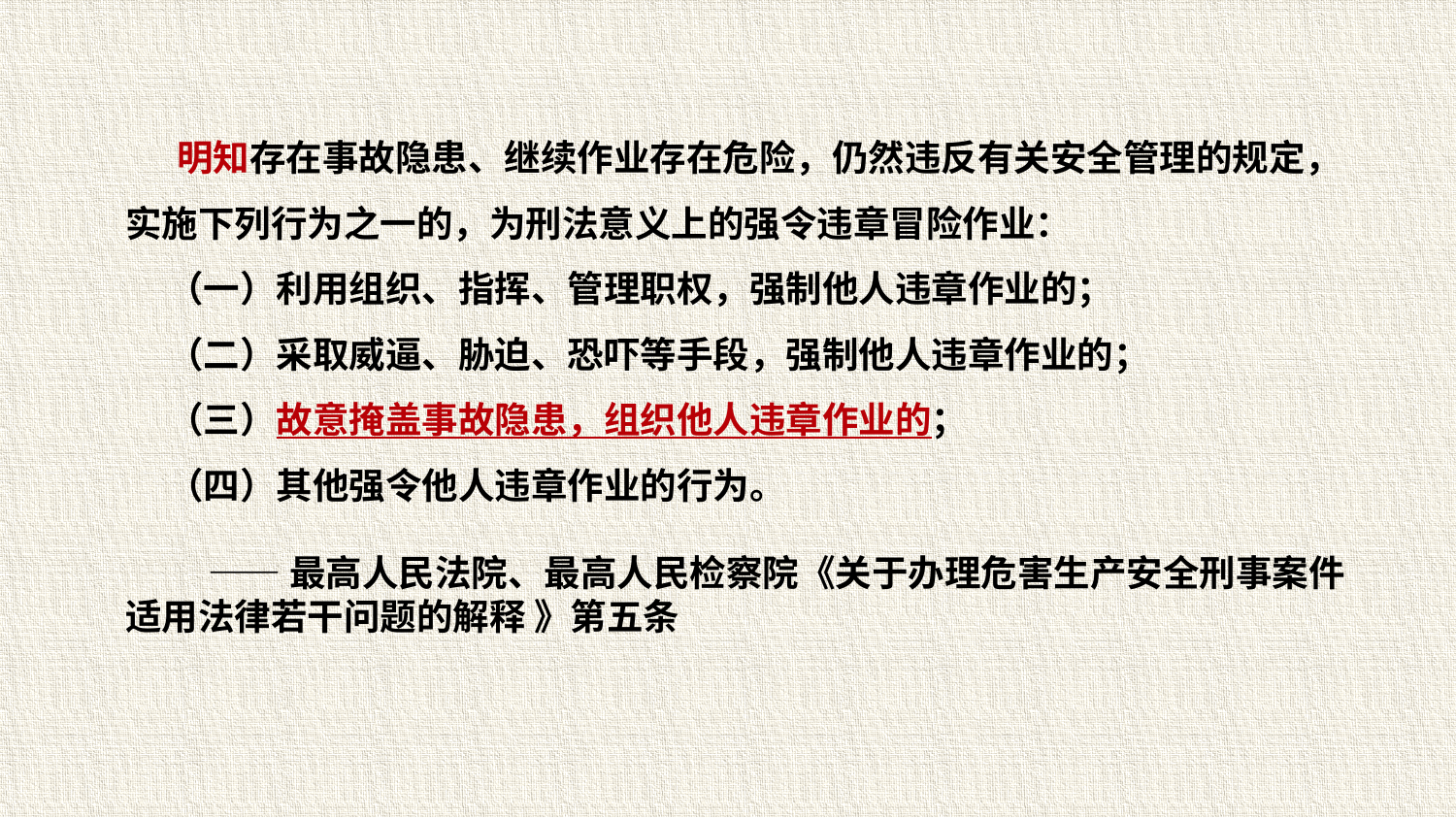

明知存在事故隐患、继续作业存在危险，仍然违反有关安全管理的规定，实施下列行为之一的，为刑法意义上的强令违章冒险作业：
    （一）利用组织、指挥、管理职权，强制他人违章作业的；
    （二）采取威逼、胁迫、恐吓等手段，强制他人违章作业的；
    （三）故意掩盖事故隐患，组织他人违章作业的；
    （四）其他强令他人违章作业的行为。

          ——最高人民法院、最高人民检察院《关于办理危害生产安全刑事案件适用法律若干问题的解释 》第五条